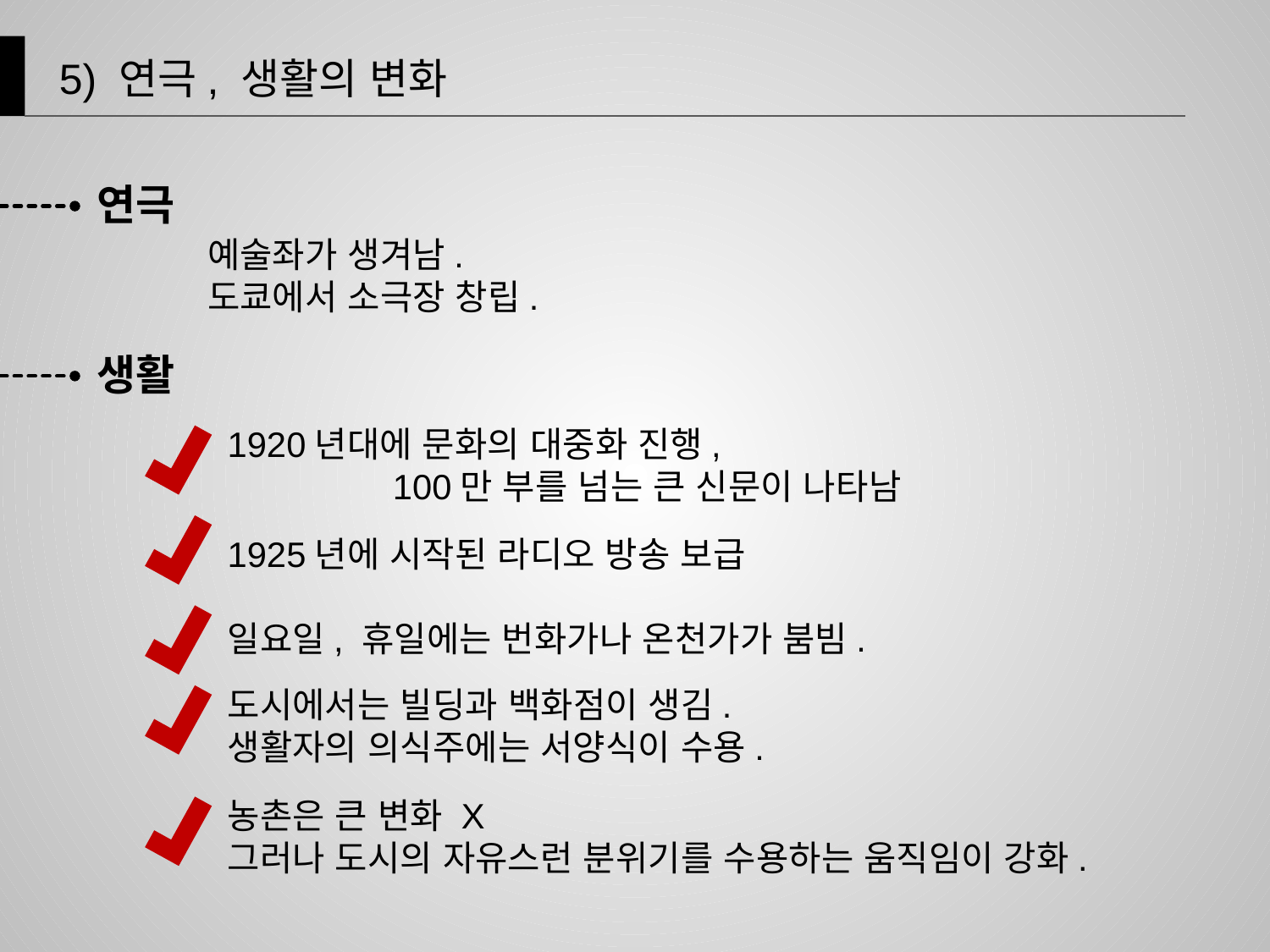

5) 연극, 생활의 변화
연극
예술좌가 생겨남.
도쿄에서 소극장 창립.
생활
1920년대에 문화의 대중화 진행,
                 100만 부를 넘는 큰 신문이 나타남

1925년에 시작된 라디오 방송 보급

일요일, 휴일에는 번화가나 온천가가 붐빔.

도시에서는 빌딩과 백화점이 생김.
생활자의 의식주에는 서양식이 수용.

농촌은 큰 변화 X
그러나 도시의 자유스런 분위기를 수용하는 움직임이 강화.